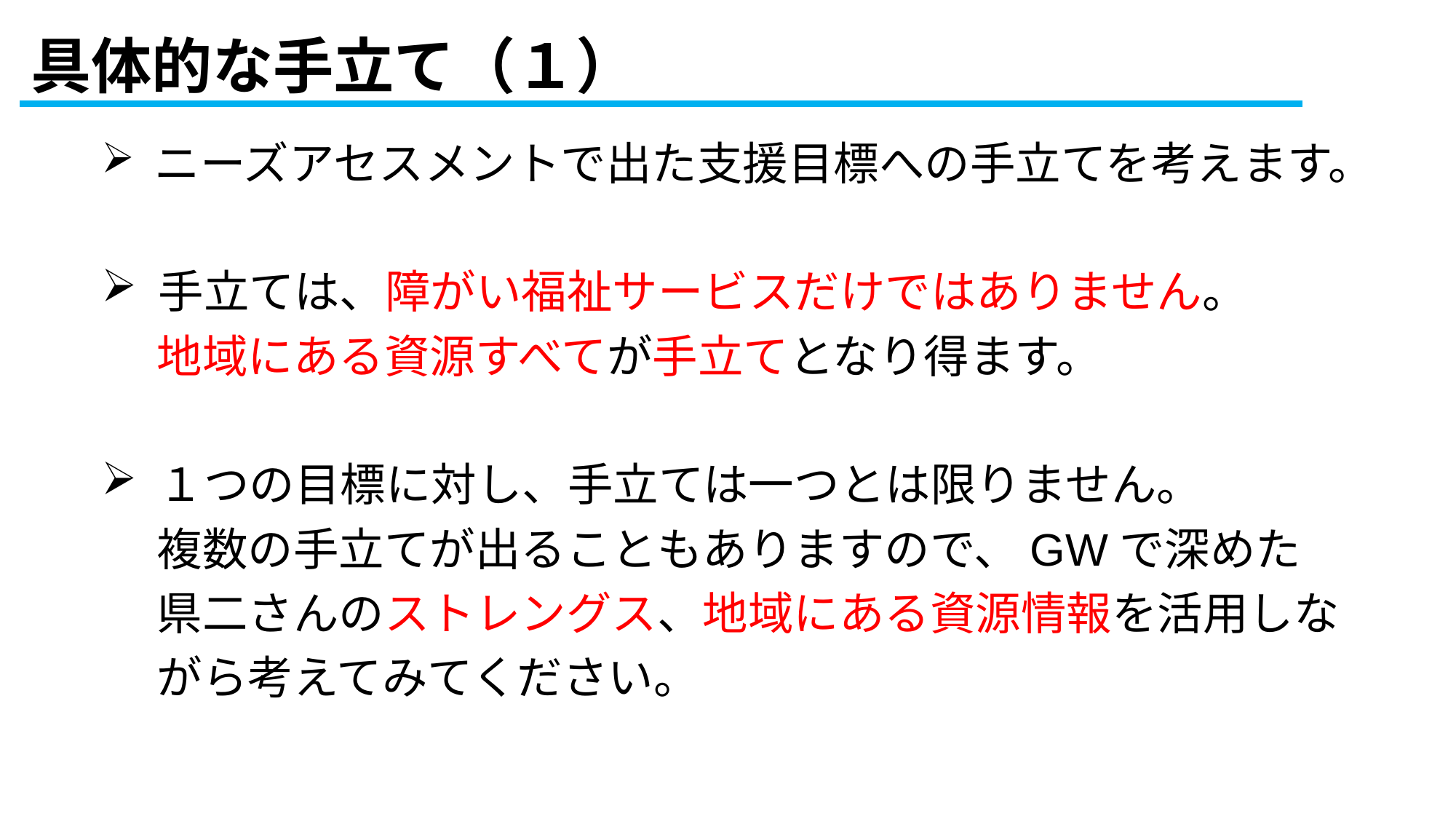

具体的な手立て（１）
#
 ニーズアセスメントで出た支援目標への手立てを考えます。

 手立ては、障がい福祉サービスだけではありません。
　 地域にある資源すべてが手立てとなり得ます。

 １つの目標に対し、手立ては一つとは限りません。
　 複数の手立てが出ることもありますので、GWで深めた
　 県二さんのストレングス、地域にある資源情報を活用しな
　 がら考えてみてください。